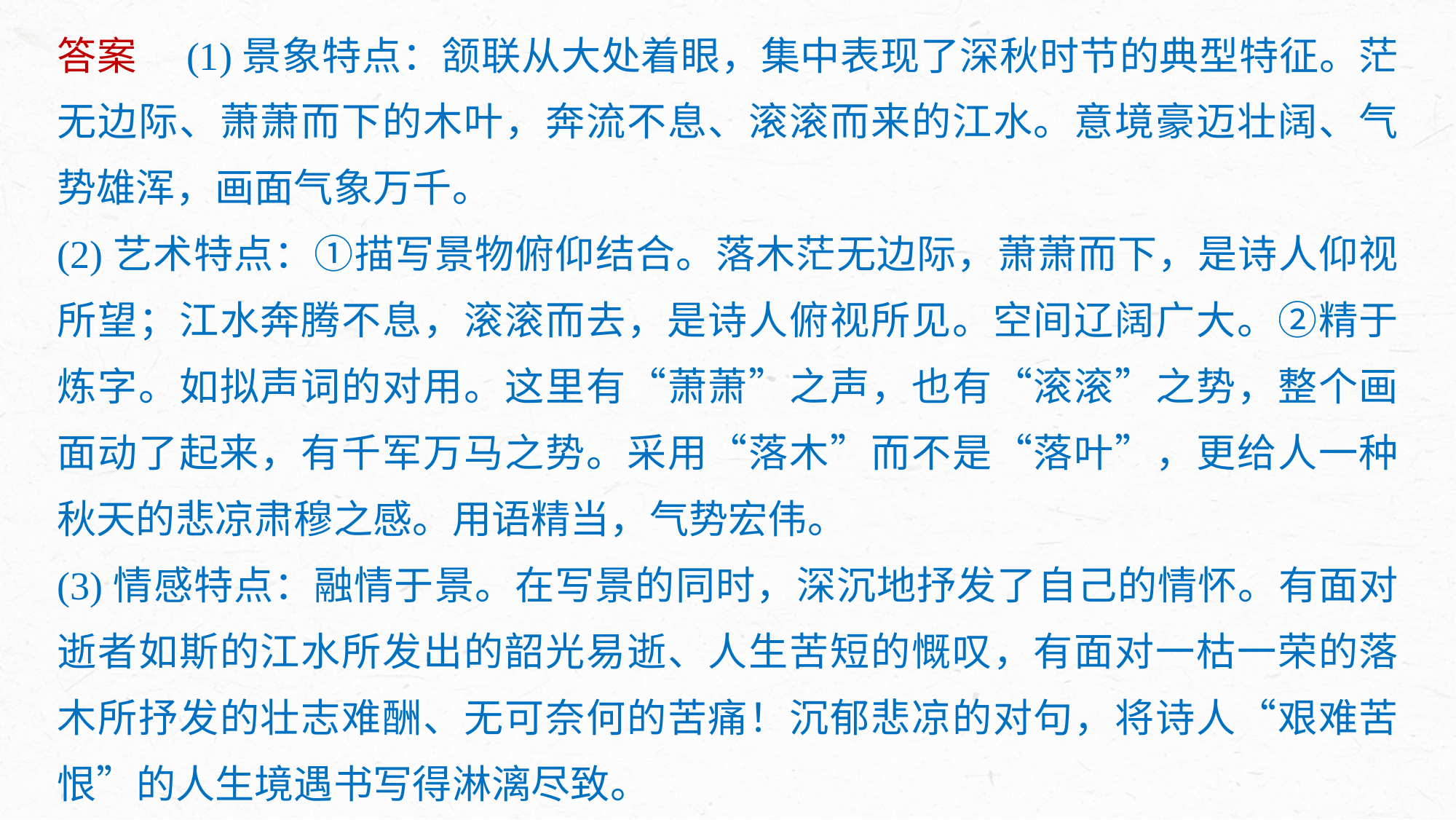

答案　(1)景象特点：颔联从大处着眼，集中表现了深秋时节的典型特征。茫无边际、萧萧而下的木叶，奔流不息、滚滚而来的江水。意境豪迈壮阔、气势雄浑，画面气象万千。
(2)艺术特点：①描写景物俯仰结合。落木茫无边际，萧萧而下，是诗人仰视所望；江水奔腾不息，滚滚而去，是诗人俯视所见。空间辽阔广大。②精于炼字。如拟声词的对用。这里有“萧萧”之声，也有“滚滚”之势，整个画面动了起来，有千军万马之势。采用“落木”而不是“落叶”，更给人一种秋天的悲凉肃穆之感。用语精当，气势宏伟。
(3)情感特点：融情于景。在写景的同时，深沉地抒发了自己的情怀。有面对逝者如斯的江水所发出的韶光易逝、人生苦短的慨叹，有面对一枯一荣的落木所抒发的壮志难酬、无可奈何的苦痛！沉郁悲凉的对句，将诗人“艰难苦恨”的人生境遇书写得淋漓尽致。